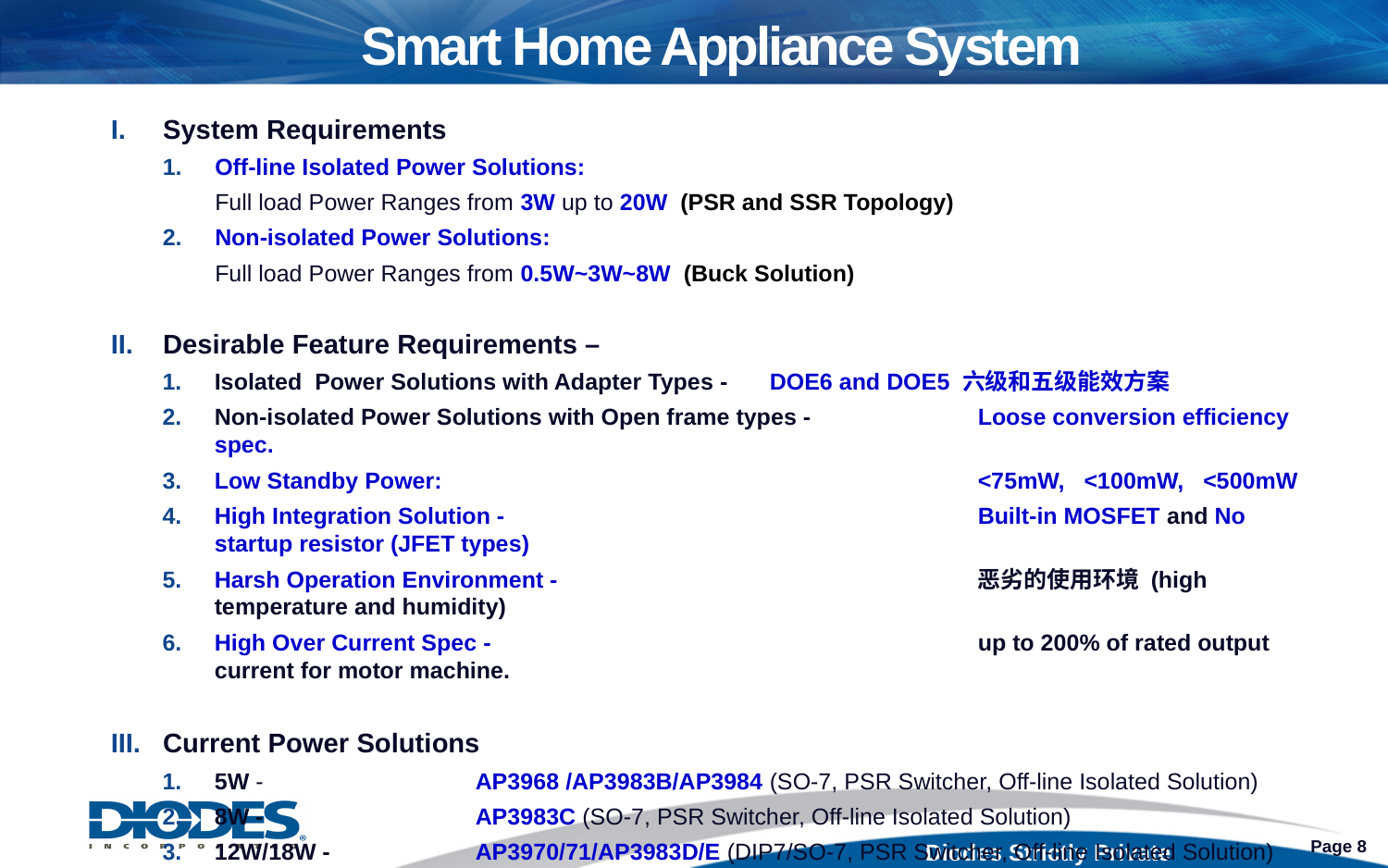

Smart Home Appliance System
System Requirements
Off-line Isolated Power Solutions:
	Full load Power Ranges from 3W up to 20W  (PSR and SSR Topology)
Non-isolated Power Solutions:
	Full load Power Ranges from 0.5W~3W~8W  (Buck Solution)

Desirable Feature Requirements –
Isolated  Power Solutions with Adapter Types -	DOE6 and DOE5 六级和五级能效方案
Non-isolated Power Solutions with Open frame types -	Loose conversion efficiency spec.
Low Standby Power: 	<75mW,   <100mW,   <500mW
High Integration Solution -	Built-in MOSFET and No startup resistor (JFET types)
Harsh Operation Environment -	恶劣的使用环境 (high temperature and humidity)
High Over Current Spec -	up to 200% of rated output current for motor machine.

Current Power Solutions
5W -	AP3968 /AP3983B/AP3984 (SO-7, PSR Switcher, Off-line Isolated Solution)
8W -	AP3983C (SO-7, PSR Switcher, Off-line Isolated Solution)
12W/18W -	AP3970/71/AP3983D/E (DIP7/SO-7, PSR Switcher, Off-line Isolated Solution)
36W -	AP3103/AP3125 (SSR Controller) + External Mosfet
Page 8